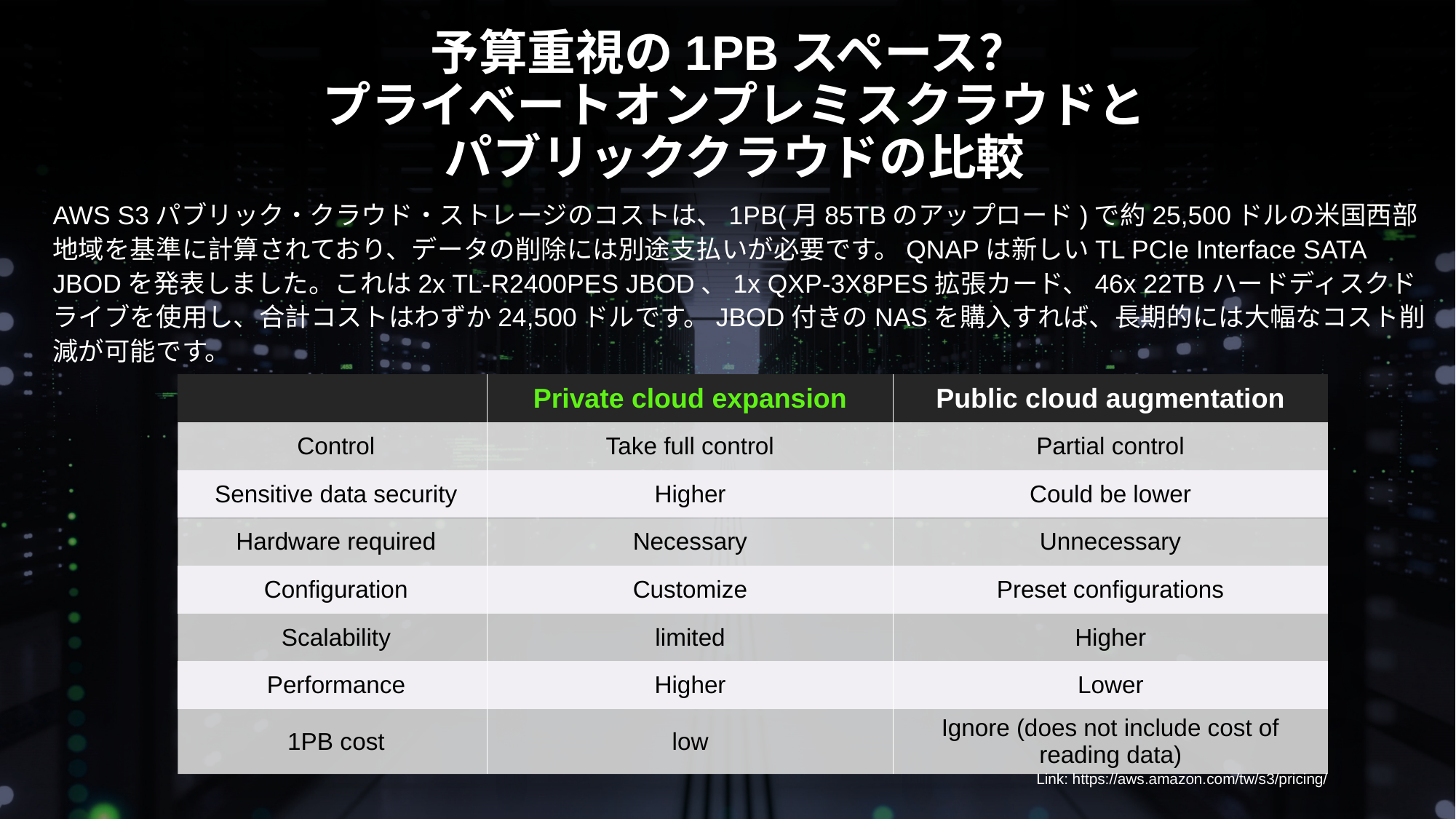

予算重視の1PBスペース？
プライベートオンプレミスクラウドと
パブリッククラウドの比較
AWS S3パブリック・クラウド・ストレージのコストは、1PB(月85TBのアップロード)で約25,500ドルの米国西部地域を基準に計算されており、データの削除には別途支払いが必要です。QNAPは新しいTL PCIe Interface SATA JBODを発表しました。これは2x TL-R2400PES JBOD、1x QXP-3X8PES拡張カード、46x 22TBハードディスクドライブを使用し、合計コストはわずか24,500ドルです。JBOD付きのNASを購入すれば、長期的には大幅なコスト削減が可能です。
|  | Private cloud expansion | Public cloud augmentation |
| --- | --- | --- |
| Control | Take full control | Partial control |
| Sensitive data security | Higher | Could be lower |
| Hardware required | Necessary | Unnecessary |
| Configuration | Customize | Preset configurations |
| Scalability | limited | Higher |
| Performance | Higher | Lower |
| 1PB cost | low | Ignore (does not include cost of reading data) |
Link: https://aws.amazon.com/tw/s3/pricing/